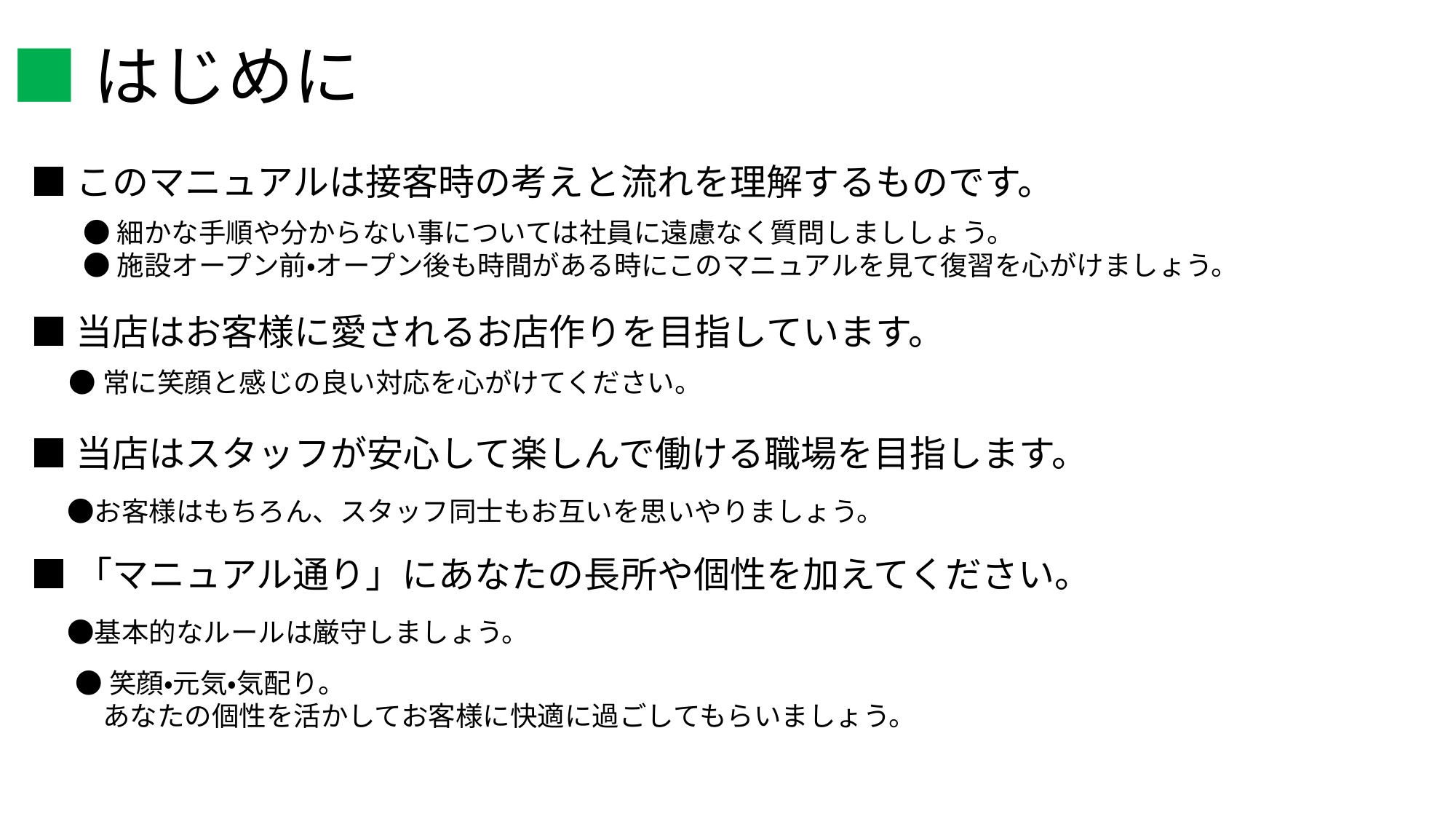

# ■はじめに
■このマニュアルは接客時の考えと流れを理解するものです。

●細かな手順や分からない事については社員に遠慮なく質問しまししょう。
●施設オープン前・オープン後も時間がある時にこのマニュアルを見て復習を心がけましょう。
■当店はお客様に愛されるお店作りを目指しています。

●常に笑顔と感じの良い対応を心がけてください。
■当店はスタッフが安心して楽しんで働ける職場を目指します。
　●お客様はもちろん、スタッフ同士もお互いを思いやりましょう。
■「マニュアル通り」にあなたの長所や個性を加えてください。
　●基本的なルールは厳守しましょう。

●笑顔・元気・気配り。
　あなたの個性を活かしてお客様に快適に過ごしてもらいましょう。